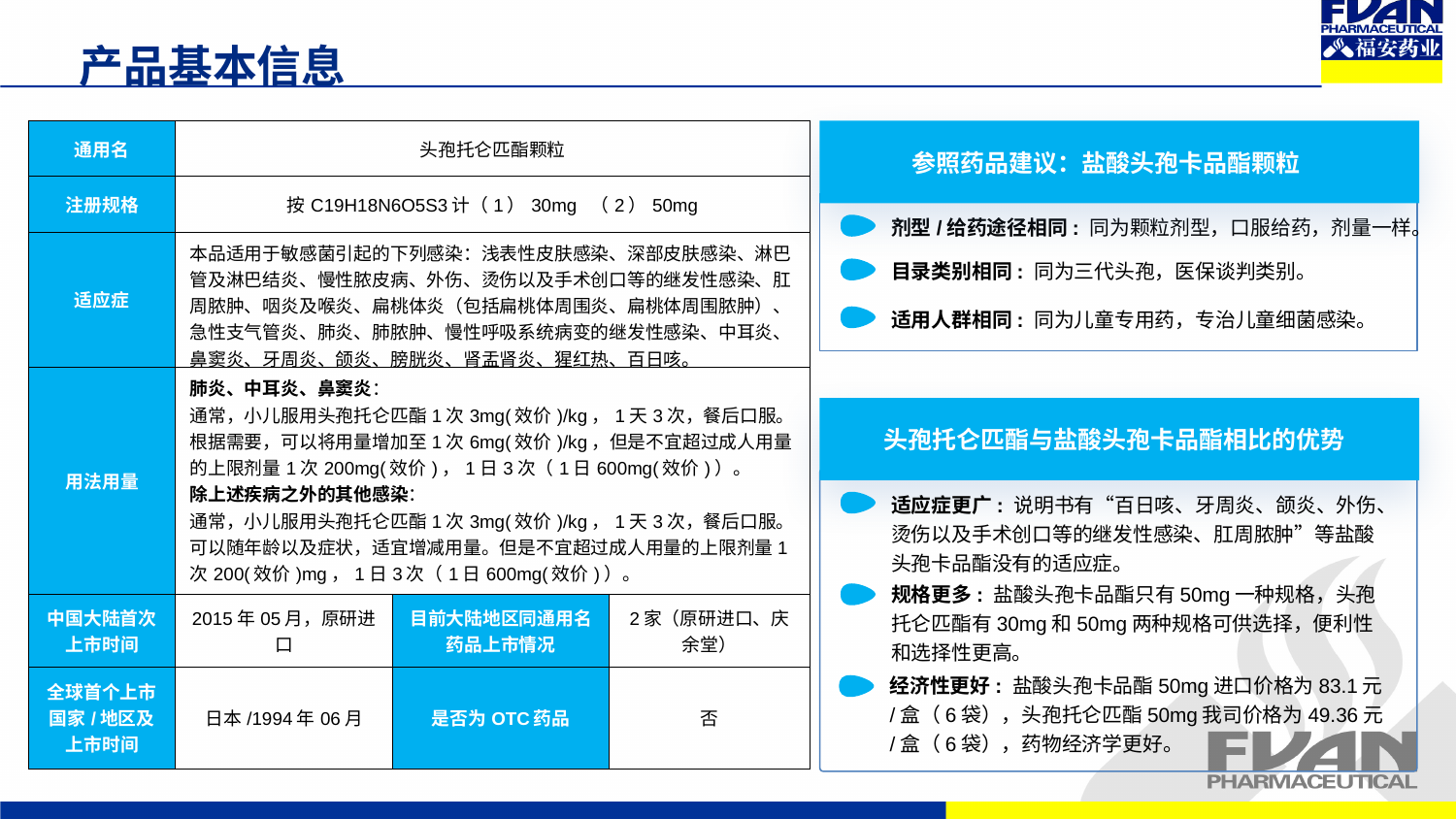

产品基本信息
| 通用名 | 头孢托仑匹酯颗粒 |  |  |
| --- | --- | --- | --- |
| 注册规格 | 按C19H18N6O5S3计（1）30mg （2）50mg |  |  |
| 适应症 | 本品适用于敏感菌引起的下列感染：浅表性皮肤感染、深部皮肤感染、淋巴管及淋巴结炎、慢性脓皮病、外伤、烫伤以及手术创口等的继发性感染、肛周脓肿、咽炎及喉炎、扁桃体炎（包括扁桃体周围炎、扁桃体周围脓肿）、急性支气管炎、肺炎、肺脓肿、慢性呼吸系统病变的继发性感染、中耳炎、鼻窦炎、牙周炎、颌炎、膀胱炎、肾盂肾炎、猩红热、百日咳。 |  |  |
| 用法用量 | 肺炎、中耳炎、鼻窦炎： 通常，小儿服用头孢托仑匹酯1次3mg(效价)/kg，1天3次，餐后口服。根据需要，可以将用量增加至1次6mg(效价)/kg，但是不宜超过成人用量的上限剂量1次200mg(效价)，1日3次（1日600mg(效价)）。 除上述疾病之外的其他感染： 通常，小儿服用头孢托仑匹酯1次3mg(效价)/kg，1天3次，餐后口服。可以随年龄以及症状，适宜增减用量。但是不宜超过成人用量的上限剂量1次200(效价)mg，1日3次（1日600mg(效价)）。 |  |  |
| 中国大陆首次上市时间 | 2015年05月，原研进口 | 目前大陆地区同通用名药品上市情况 | 2家（原研进口、庆余堂） |
| 全球首个上市国家/地区及上市时间 | 日本/1994年06月 | 是否为OTC药品 | 否 |
    参照药品建议：盐酸头孢卡品酯颗粒

剂型/给药途径相同: 同为颗粒剂型，口服给药，剂量一样。

目录类别相同: 同为三代头孢，医保谈判类别。

适用人群相同: 同为儿童专用药，专治儿童细菌感染。

头孢托仑匹酯与盐酸头孢卡品酯相比的优势

适应症更广: 说明书有“百日咳、牙周炎、颌炎、外伤、烫伤以及手术创口等的继发性感染、肛周脓肿”等盐酸头孢卡品酯没有的适应症。

规格更多: 盐酸头孢卡品酯只有50mg一种规格，头孢托仑匹酯有30mg和50mg两种规格可供选择，便利性和选择性更高。

经济性更好: 盐酸头孢卡品酯50mg进口价格为83.1元/盒（6袋），头孢托仑匹酯50mg我司价格为49.36元/盒（6袋），药物经济学更好。